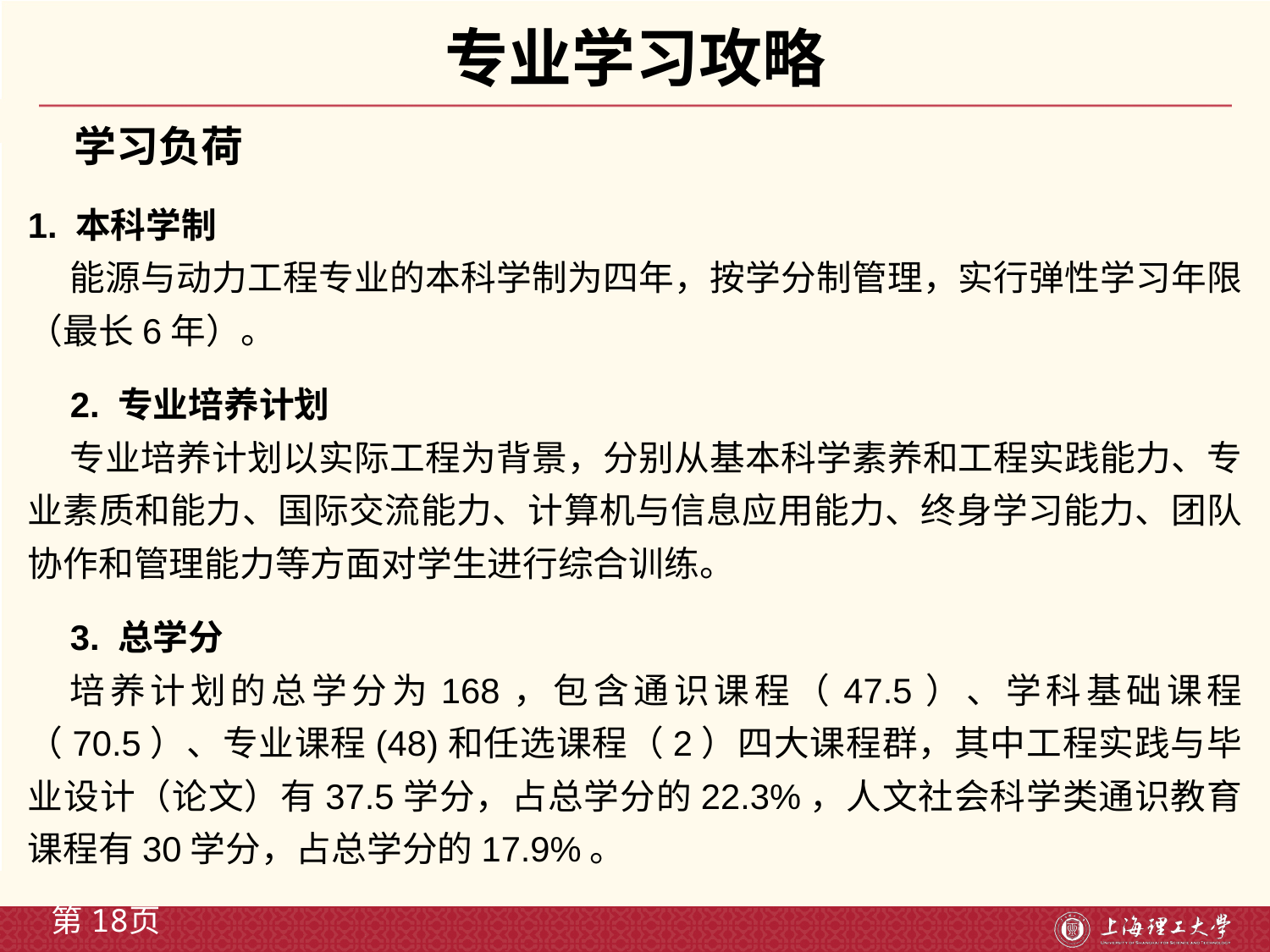

# 专业学习攻略
学习负荷
1. 本科学制
能源与动力工程专业的本科学制为四年，按学分制管理，实行弹性学习年限（最长6年）。

2. 专业培养计划
专业培养计划以实际工程为背景，分别从基本科学素养和工程实践能力、专业素质和能力、国际交流能力、计算机与信息应用能力、终身学习能力、团队协作和管理能力等方面对学生进行综合训练。

3. 总学分
培养计划的总学分为168，包含通识课程（47.5）、学科基础课程（70.5）、专业课程(48)和任选课程（2）四大课程群，其中工程实践与毕业设计（论文）有37.5学分，占总学分的22.3%，人文社会科学类通识教育课程有30学分，占总学分的17.9%。
第18页